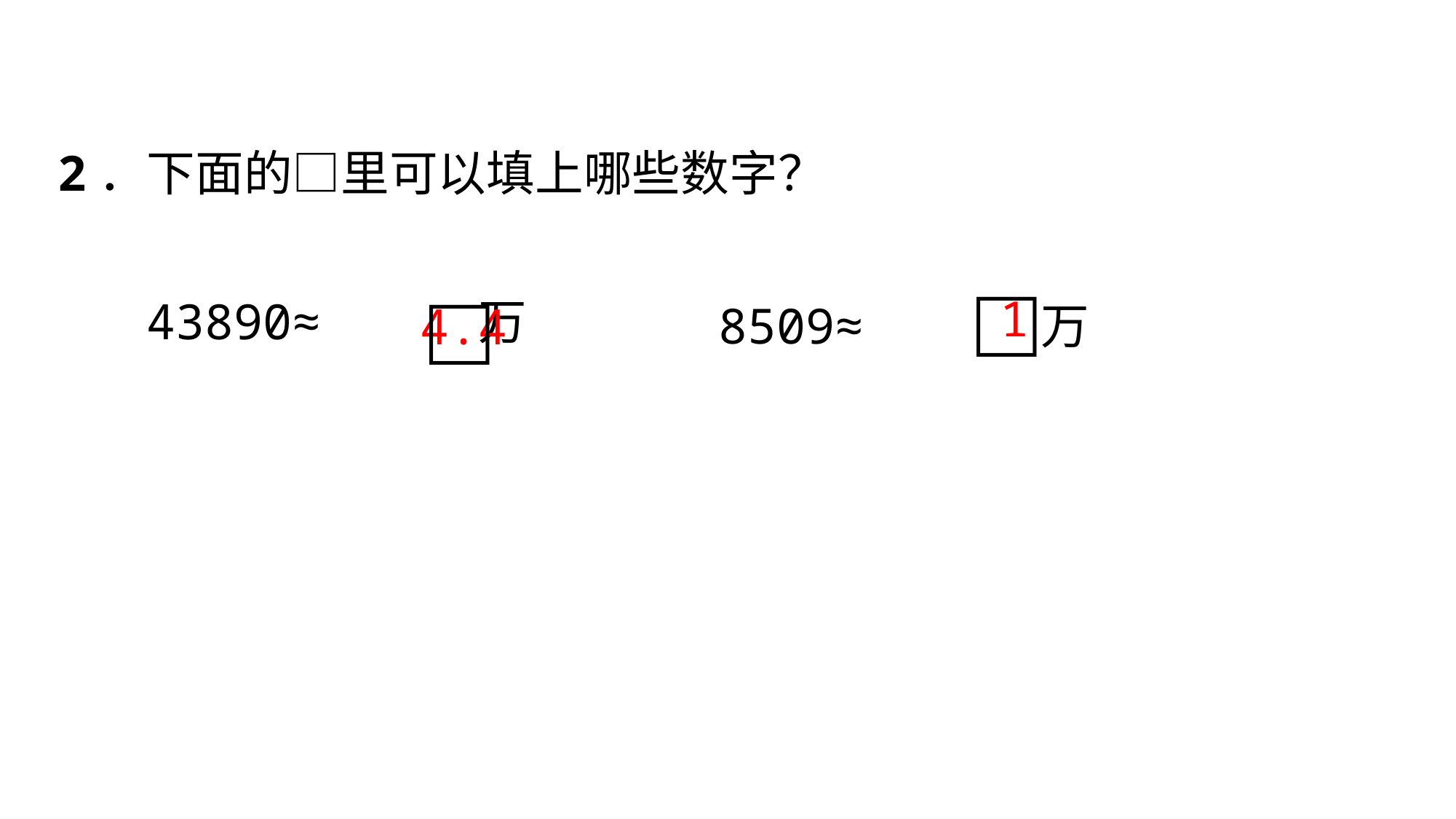

2．下面的□里可以填上哪些数字？
□
□
8509≈    万
1
43890≈     万
4.4